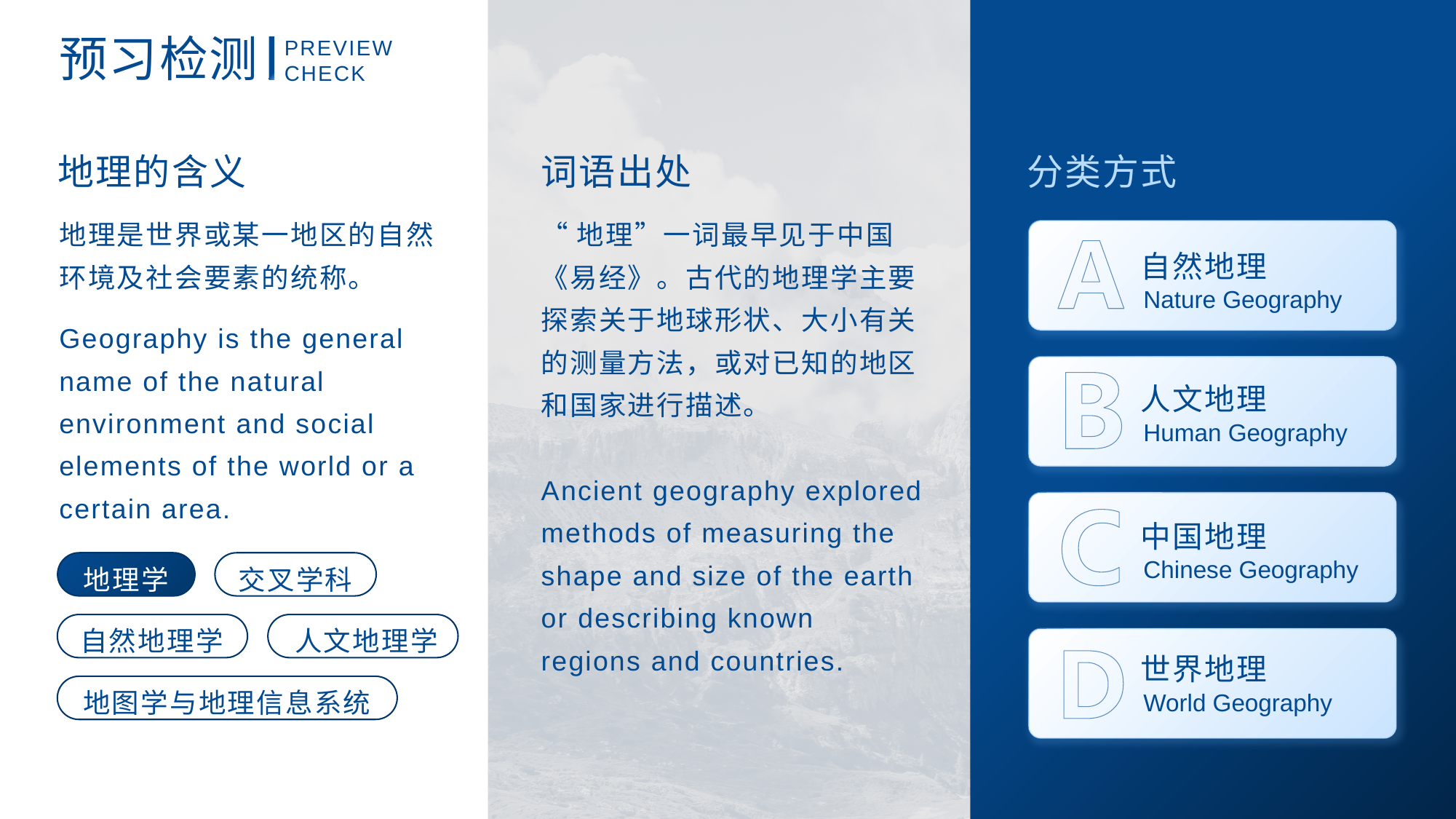

PREVIEW CHECK
预习检测
地理是世界或某一地区的自然环境及社会要素的统称。
Geography is the general name of the natural environment and social elements of the world or a certain area.

“地理”一词最早见于中国《易经》。古代的地理学主要探索关于地球形状、大小有关的测量方法，或对已知的地区和国家进行描述。

Ancient geography explored methods of measuring the shape and size of the earth or describing known regions and countries.
自然地理
Nature Geography
人文地理
Human Geography

中国地理
地理学
交叉学科

Chinese Geography
自然地理学
人文地理学

世界地理
地图学与地理信息系统

World Geography